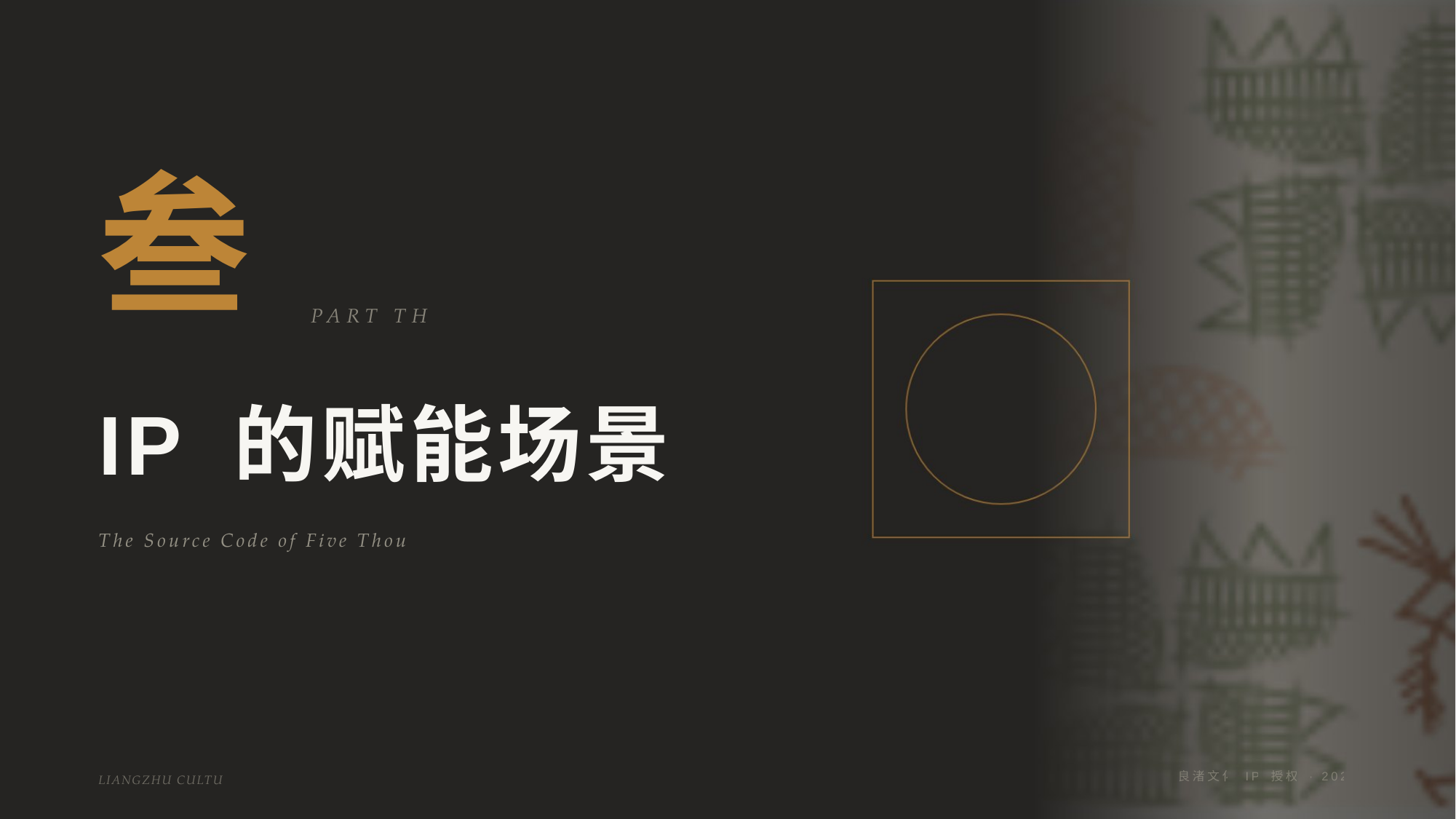

叁
PART THREE
IP 的赋能场景
The Source Code of Five Thousand Years
良渚文化 IP 授权 · 2026
LIANGZHU CULTURE